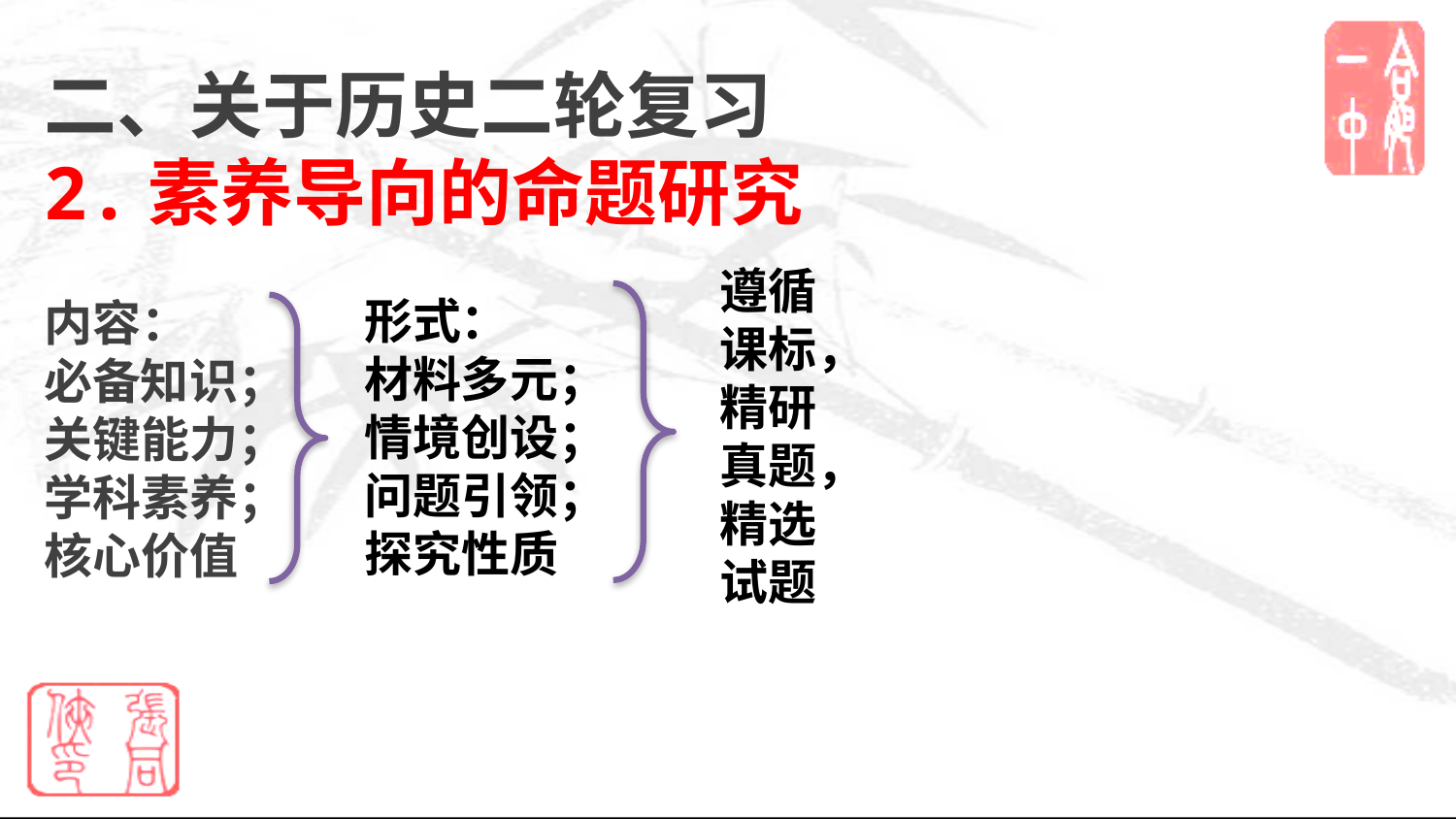

二、关于历史二轮复习
2.素养导向的命题研究

内容：
必备知识；
关键能力；
学科素养；
核心价值

遵循课标，精研真题，精选试题
形式：
材料多元；情境创设；
问题引领；
探究性质